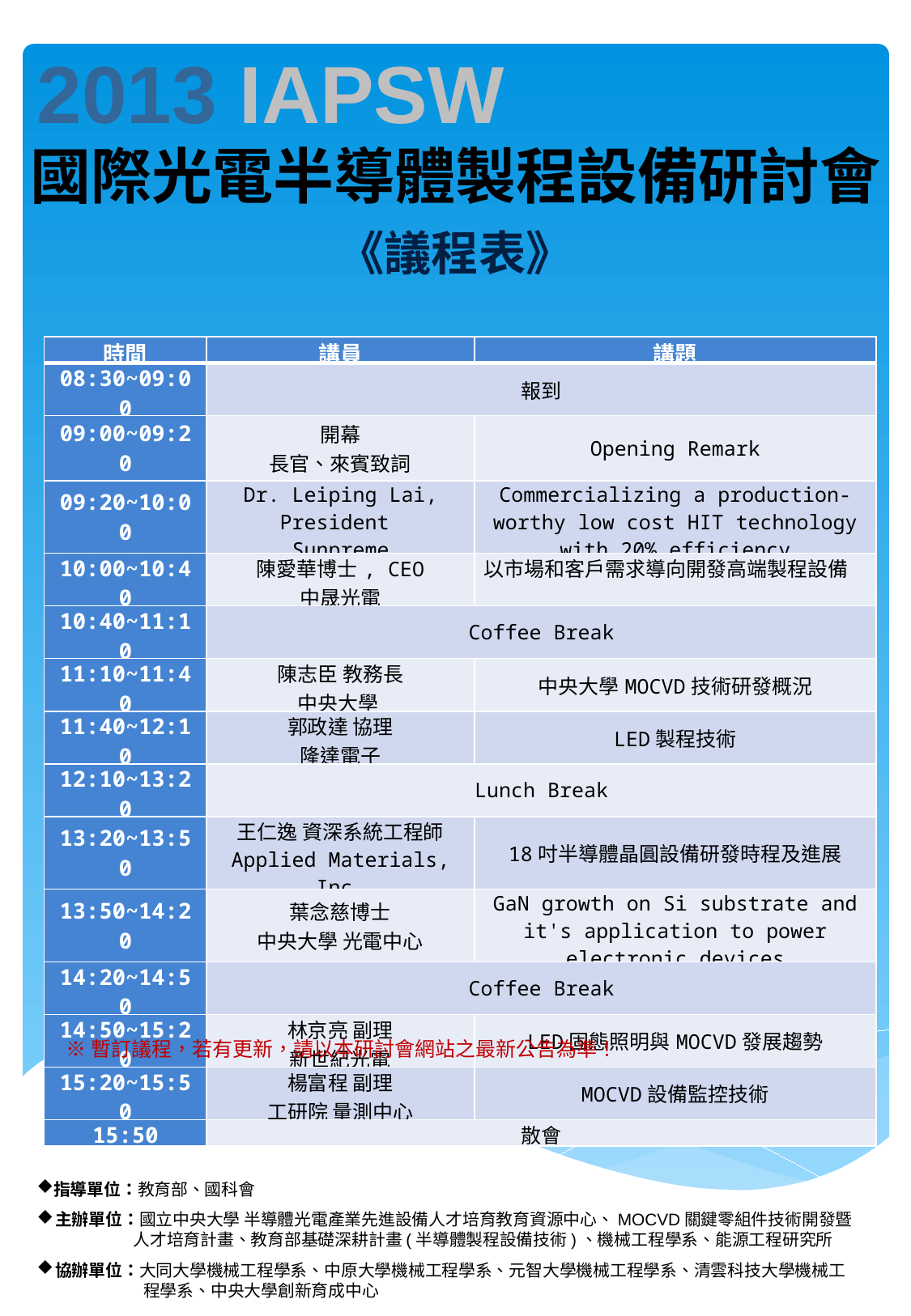

2013 IAPSW
國際光電半導體製程設備研討會
《議程表》
| 時間 | 講員 | 講題 |
| --- | --- | --- |
| 08:30~09:00 | 報到 |  |
| 09:00~09:20 | 開幕 長官、來賓致詞 | Opening Remark |
| 09:20~10:00 | Dr. Leiping Lai, President Sunpreme | Commercializing a production-worthy low cost HIT technology with 20% efficiency |
| 10:00~10:40 | 陳愛華博士, CEO 中晟光電 | 以市場和客戶需求導向開發高端製程設備 |
| 10:40~11:10 | Coffee Break |  |
| 11:10~11:40 | 陳志臣 教務長 中央大學 | 中央大學MOCVD技術研發概況 |
| 11:40~12:10 | 郭政達 協理 隆達電子 | LED製程技術 |
| 12:10~13:20 | Lunch Break |  |
| 13:20~13:50 | 王仁逸 資深系統工程師 Applied Materials, Inc. | 18吋半導體晶圓設備研發時程及進展 |
| 13:50~14:20 | 葉念慈博士 中央大學 光電中心 | GaN growth on Si substrate and it's application to power electronic devices |
| 14:20~14:50 | Coffee Break |  |
| 14:50~15:20 | 林京亮 副理 新世紀光電 | LED固態照明與MOCVD發展趨勢 |
| 15:20~15:50 | 楊富程 副理 工研院 量測中心 | MOCVD設備監控技術 |
| 15:50 | 散會 |  |
※暫訂議程，若有更新，請以本研討會網站之最新公告為準！

指導單位：教育部、國科會
主辦單位：國立中央大學 半導體光電產業先進設備人才培育教育資源中心、MOCVD關鍵零組件技術開發暨
                        人才培育計畫、教育部基礎深耕計畫(半導體製程設備技術)、機械工程學系、能源工程研究所
協辦單位：大同大學機械工程學系、中原大學機械工程學系、元智大學機械工程學系、清雲科技大學機械工
 程學系、中央大學創新育成中心